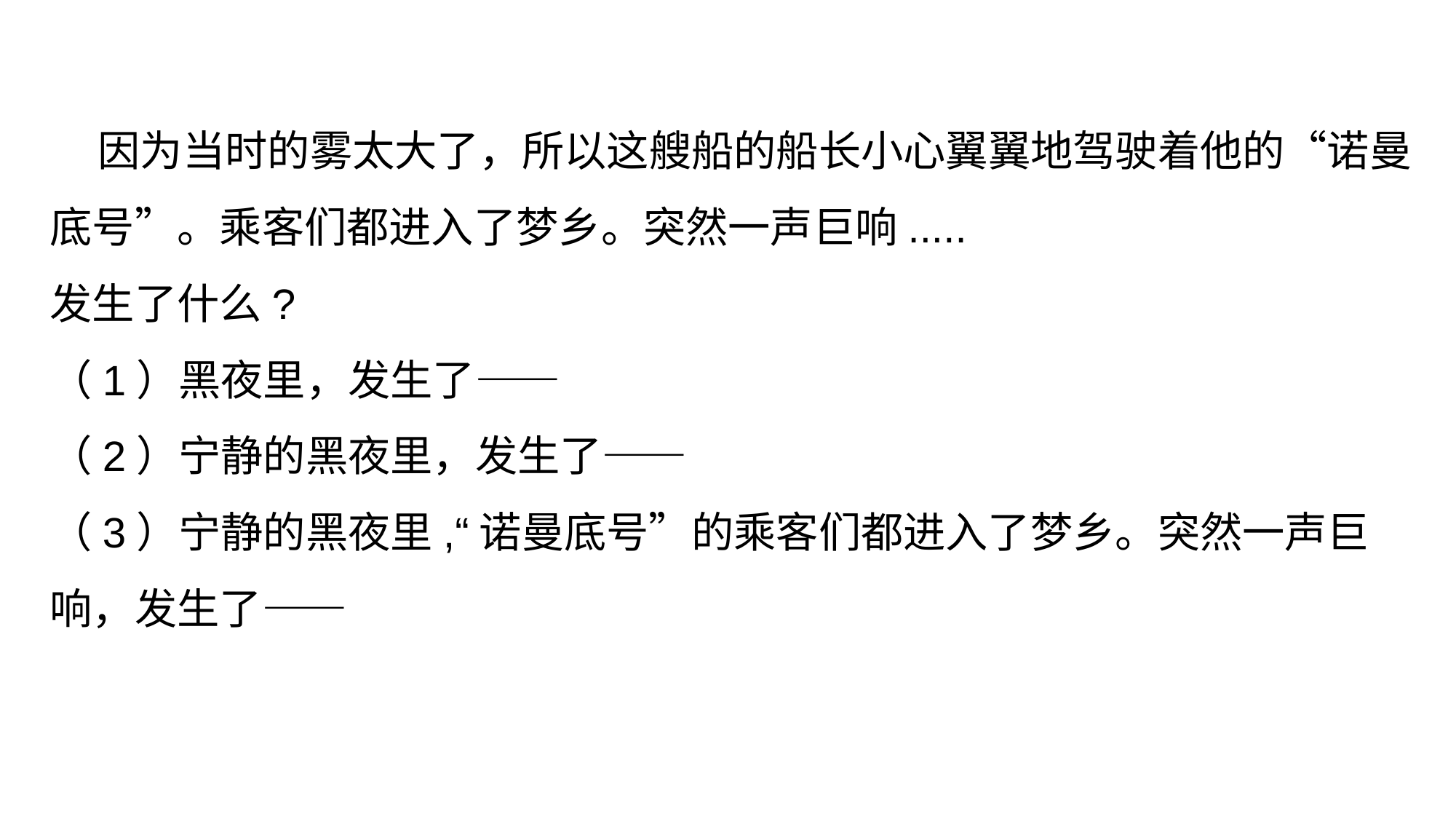

因为当时的雾太大了，所以这艘船的船长小心翼翼地驾驶着他的“诺曼底号”。乘客们都进入了梦乡。突然一声巨响.....
发生了什么?
（1）黑夜里，发生了——
（2）宁静的黑夜里，发生了——
（3）宁静的黑夜里,“诺曼底号”的乘客们都进入了梦乡。突然一声巨响，发生了——